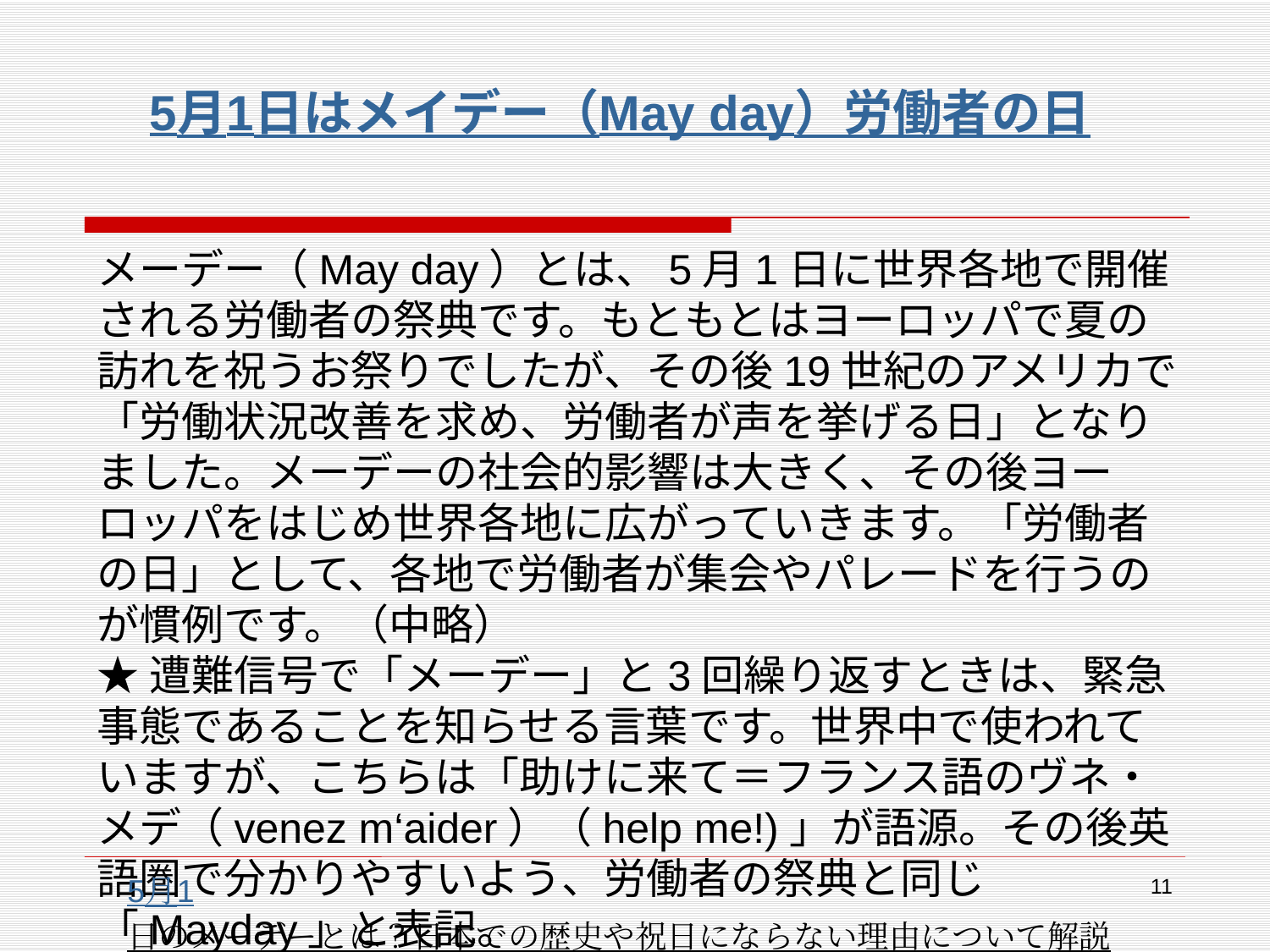

# 5月1日はメイデー（May day）労働者の日
メーデー（May day）とは、5月1日に世界各地で開催される労働者の祭典です。もともとはヨーロッパで夏の訪れを祝うお祭りでしたが、その後19世紀のアメリカで「労働状況改善を求め、労働者が声を挙げる日」となりました。メーデーの社会的影響は大きく、その後ヨーロッパをはじめ世界各地に広がっていきます。「労働者の日」として、各地で労働者が集会やパレードを行うのが慣例です。（中略）
★遭難信号で「メーデー」と3回繰り返すときは、緊急事態であることを知らせる言葉です。世界中で使われていますが、こちらは「助けに来て＝フランス語のヴネ・メデ（venez m‘aider）（help me!)」が語源。その後英語圏で分かりやすいよう、労働者の祭典と同じ「Mayday」と表記。
5月1日のメーデーとは？日本での歴史や祝日にならない理由について解説　（ハタラクティブ）
11